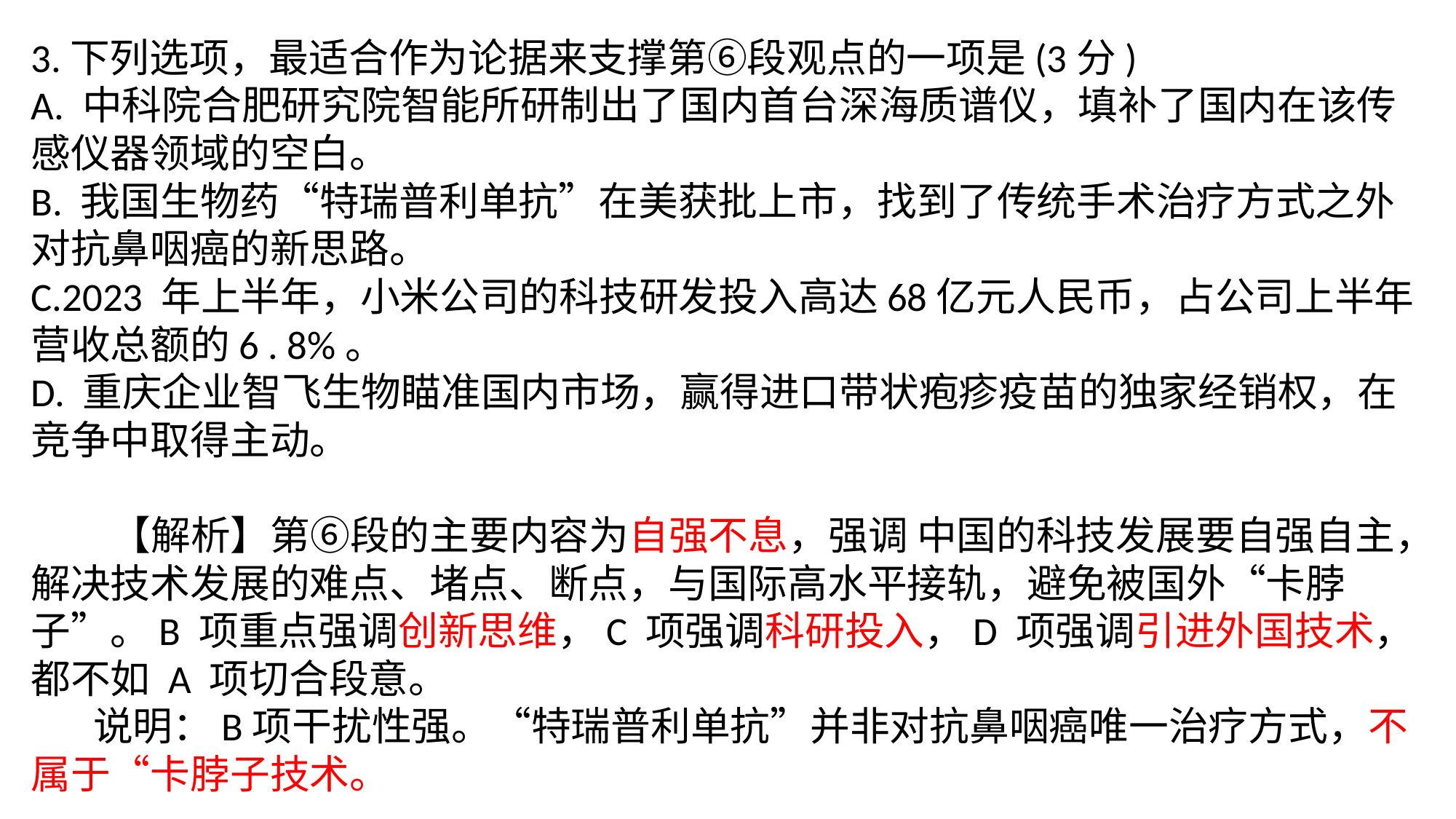

3.下列选项，最适合作为论据来支撑第⑥段观点的一项是(3分)
A. 中科院合肥研究院智能所研制出了国内首台深海质谱仪，填补了国内在该传感仪器领域的空白。
B. 我国生物药“特瑞普利单抗”在美获批上市，找到了传统手术治疗方式之外对抗鼻咽癌的新思路。
C.2023 年上半年，小米公司的科技研发投入高达68亿元人民币，占公司上半年营收总额的6 . 8%。
D. 重庆企业智飞生物瞄准国内市场，赢得进口带状疱疹疫苗的独家经销权，在竞争中取得主动。

        【解析】第⑥段的主要内容为自强不息，强调 中国的科技发展要自强自主，解决技术发展的难点、堵点、断点，与国际高水平接轨，避免被国外“卡脖子”。B 项重点强调创新思维，C 项强调科研投入，D 项强调引进外国技术，都不如 A 项切合段意。
      说明：B项干扰性强。“特瑞普利单抗”并非对抗鼻咽癌唯一治疗方式，不属于“卡脖子技术。